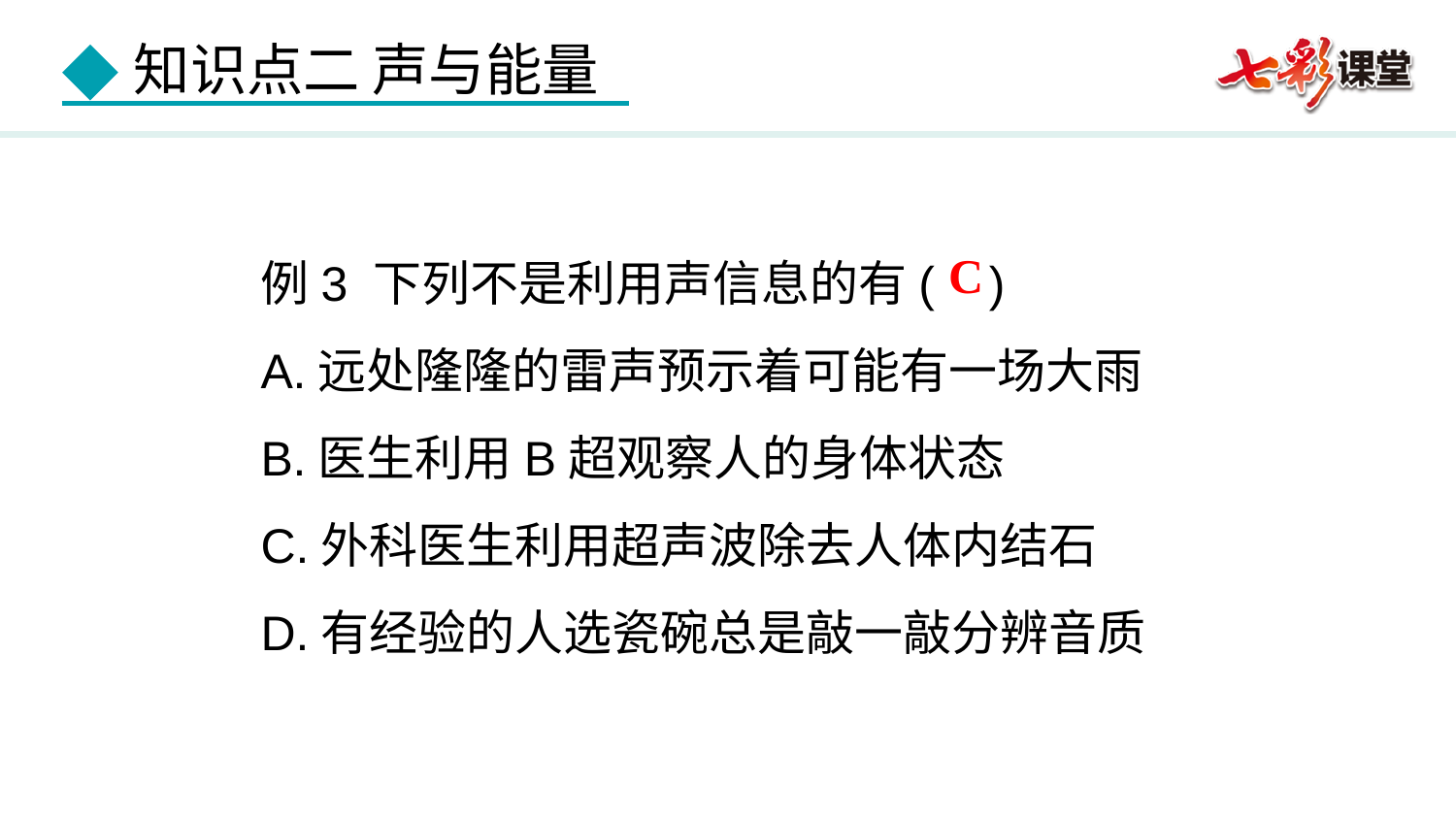

例3 下列不是利用声信息的有(    )
A.远处隆隆的雷声预示着可能有一场大雨
B.医生利用B超观察人的身体状态
C.外科医生利用超声波除去人体内结石
D.有经验的人选瓷碗总是敲一敲分辨音质
C